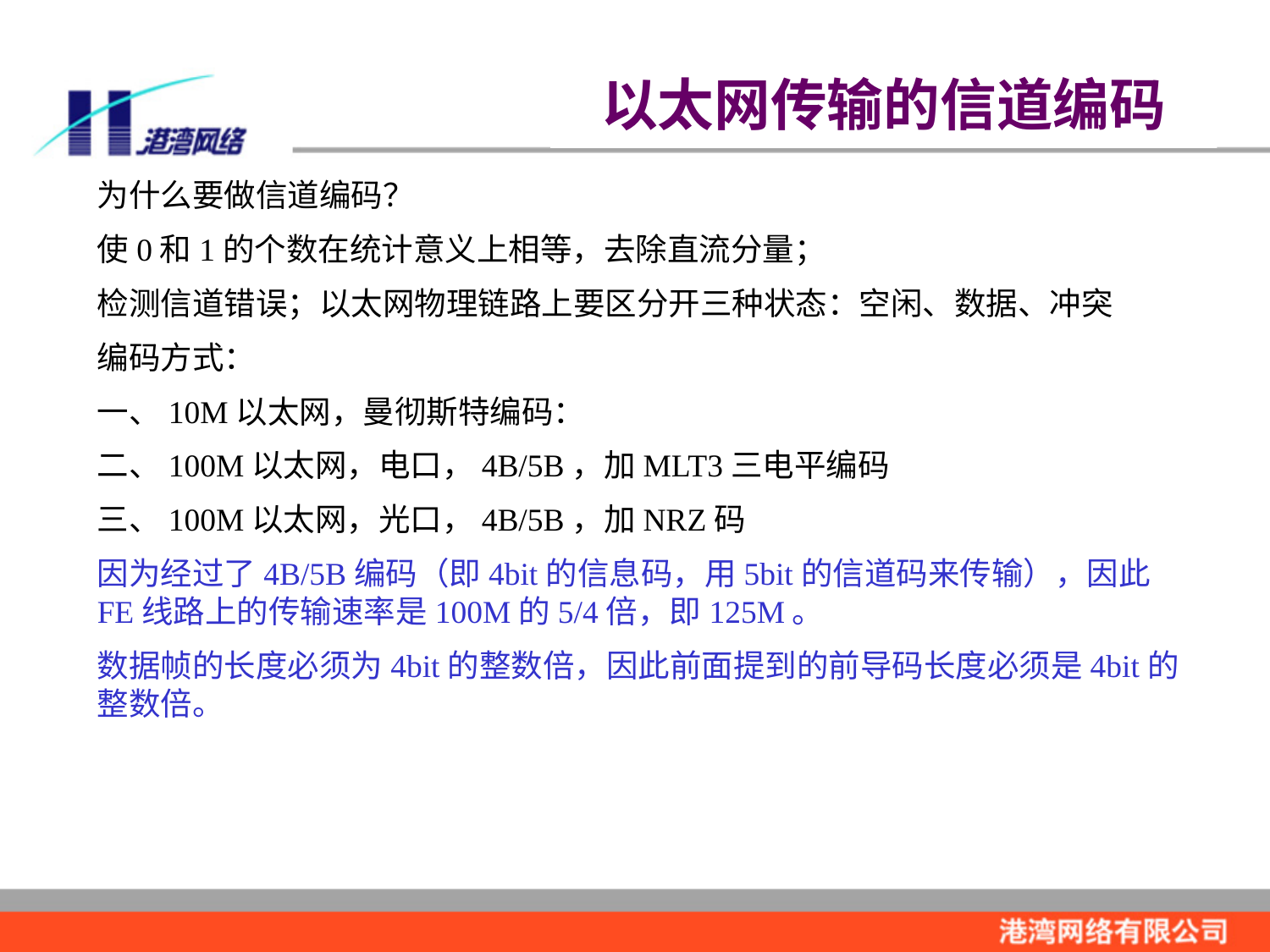

以太网传输的信道编码
为什么要做信道编码？
使0和1的个数在统计意义上相等，去除直流分量；
检测信道错误；以太网物理链路上要区分开三种状态：空闲、数据、冲突
编码方式：
一、10M以太网，曼彻斯特编码：
二、100M以太网，电口，4B/5B，加MLT3三电平编码
三、100M以太网，光口，4B/5B，加NRZ码
因为经过了4B/5B编码（即4bit的信息码，用5bit的信道码来传输），因此FE线路上的传输速率是100M的5/4倍，即125M。
数据帧的长度必须为4bit的整数倍，因此前面提到的前导码长度必须是4bit的整数倍。